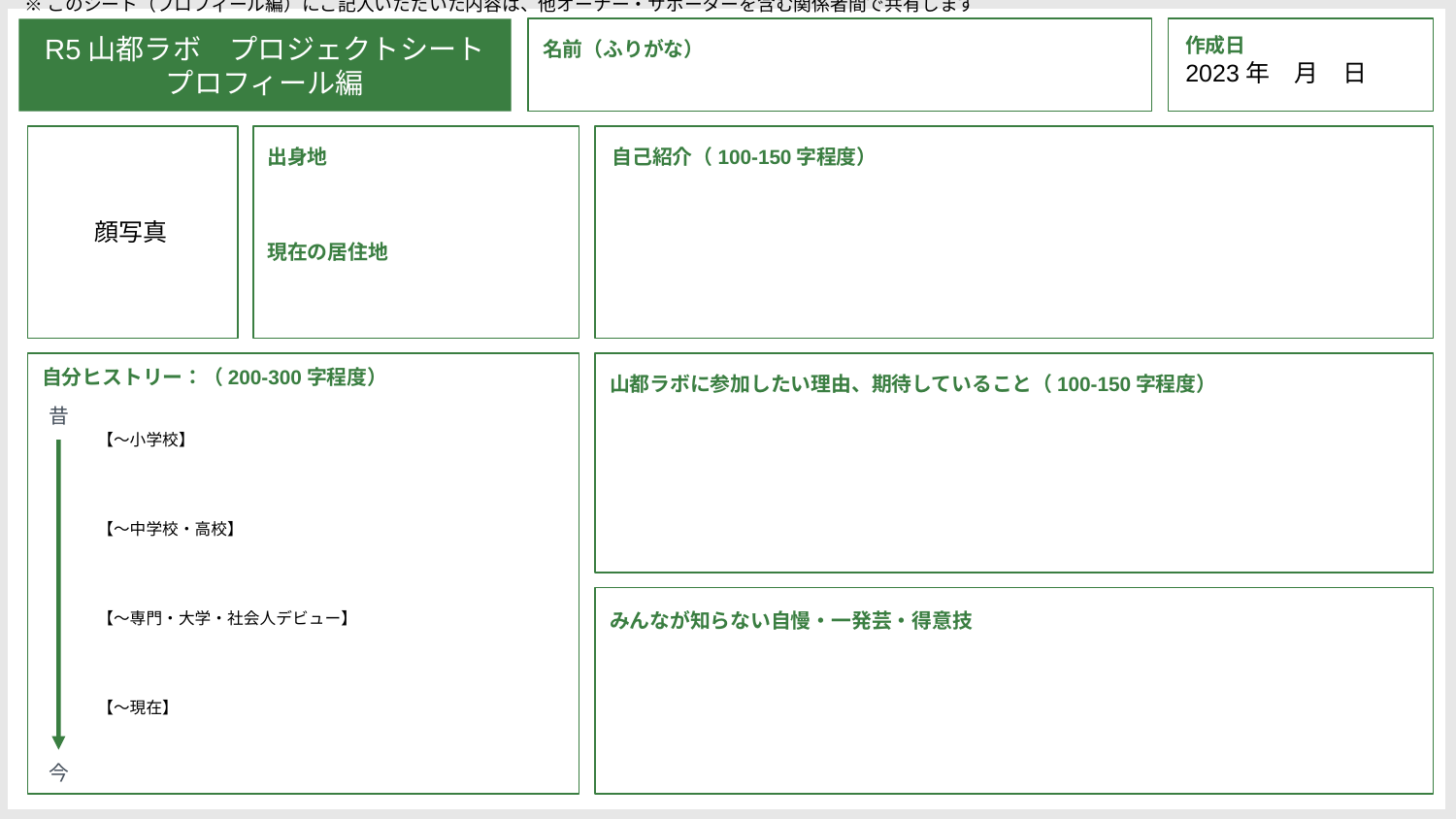

※このシート（プロフィール編）にご記入いただいた内容は、他オーナー・サポーターを含む関係者間で共有します
R5山都ラボ　プロジェクトシート
プロフィール編
名前（ふりがな）

作成日
2023年　月　日

出身地

現在の居住地

自己紹介（100-150字程度）

顔写真
自分ヒストリー：（200-300字程度）
山都ラボに参加したい理由、期待していること（100-150字程度）

昔
【～小学校】

【～中学校・高校】

【～専門・大学・社会人デビュー】

【～現在】

みんなが知らない自慢・一発芸・得意技

今